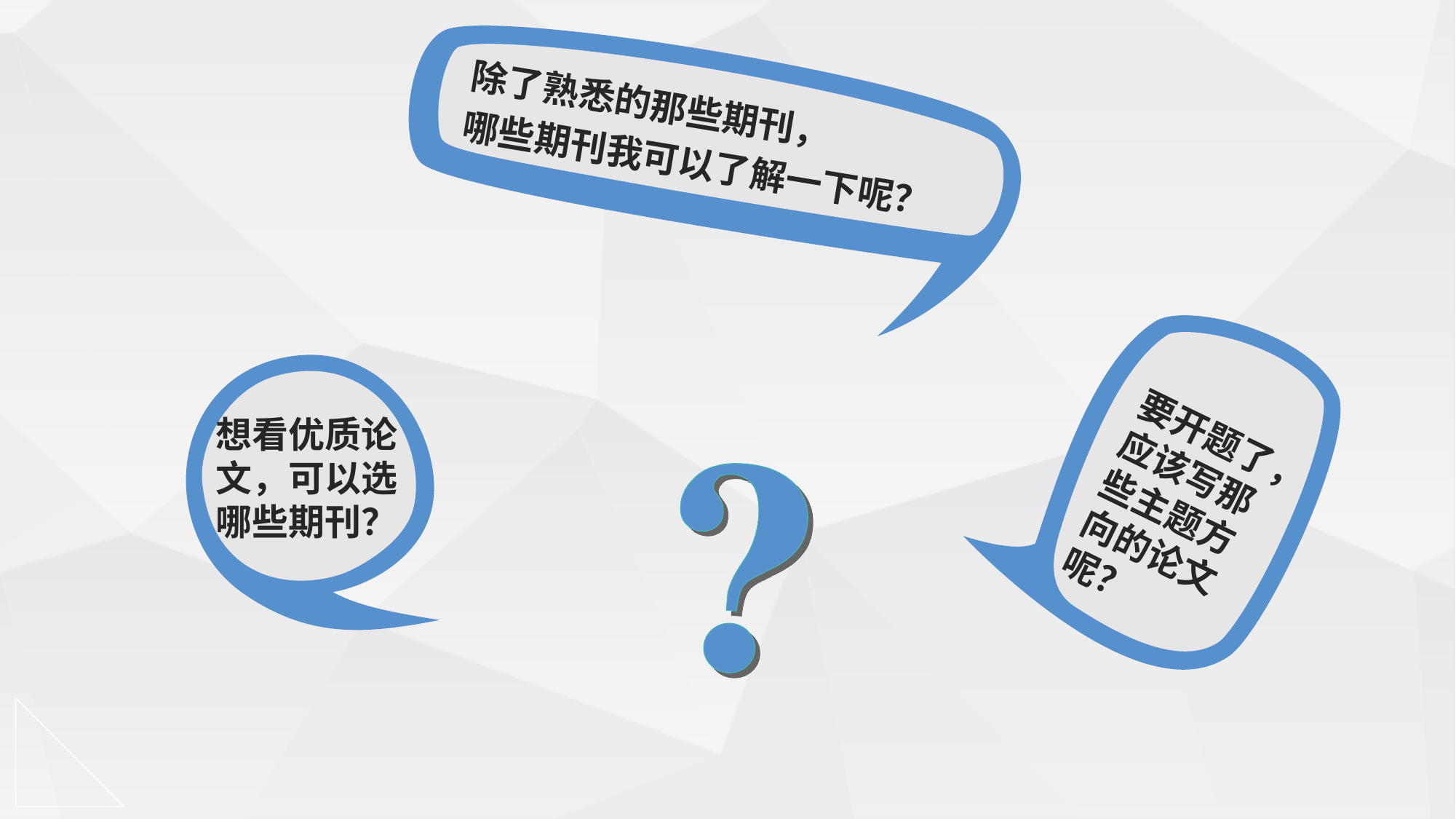

除了熟悉的那些期刊，
哪些期刊我可以了解一下呢？

要开题了，应该写那些主题方向的论文呢？

想看优质论文，可以选哪些期刊？